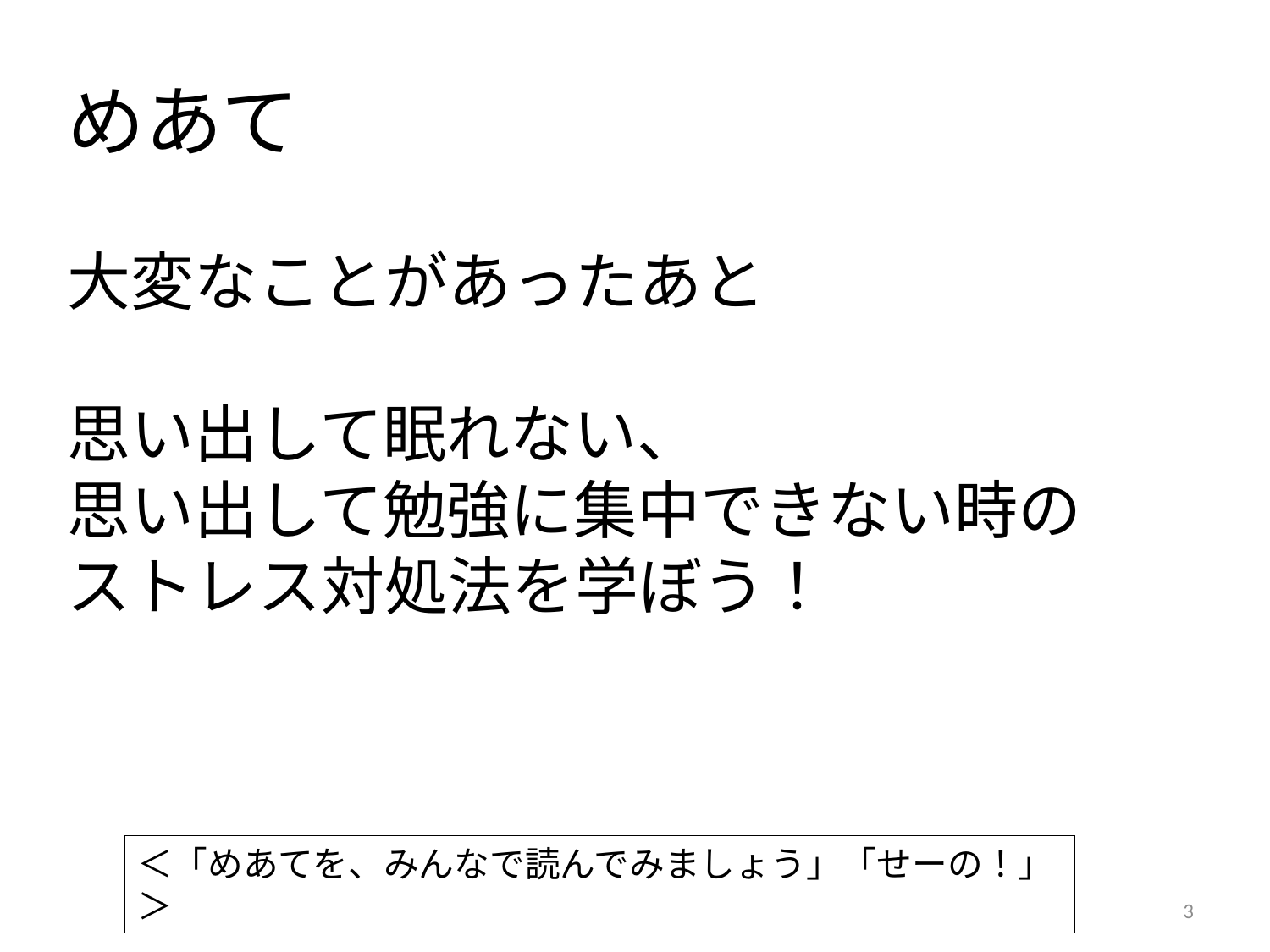

めあて

大変なことがあったあと

思い出して眠れない、
思い出して勉強に集中できない時の
ストレス対処法を学ぼう！

＜「めあてを、みんなで読んでみましょう」「せーの！」＞
3